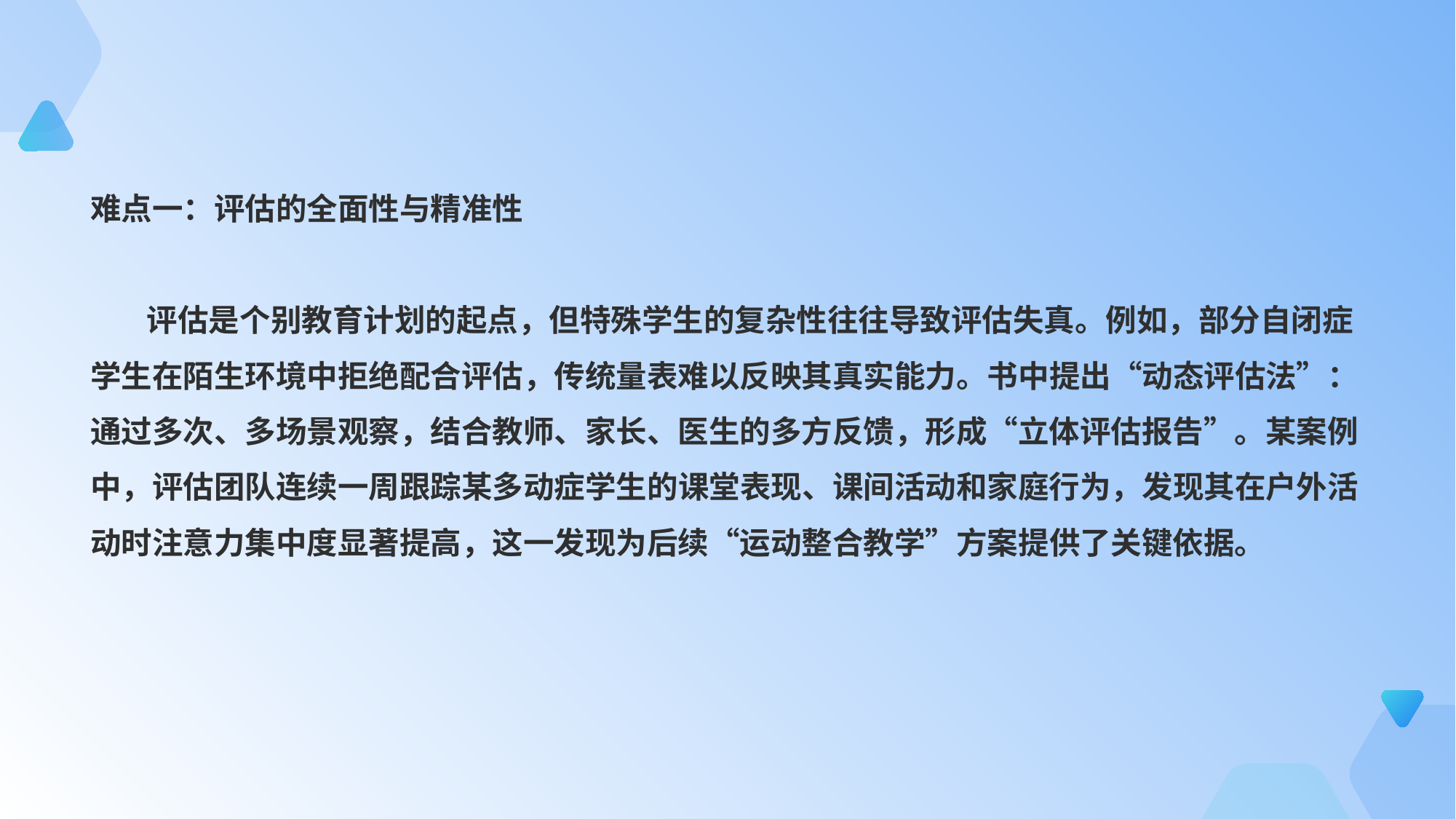

# 难点一：评估的全面性与精准性 评估是个别教育计划的起点，但特殊学生的复杂性往往导致评估失真。例如，部分自闭症学生在陌生环境中拒绝配合评估，传统量表难以反映其真实能力。书中提出“动态评估法”：通过多次、多场景观察，结合教师、家长、医生的多方反馈，形成“立体评估报告”。某案例中，评估团队连续一周跟踪某多动症学生的课堂表现、课间活动和家庭行为，发现其在户外活动时注意力集中度显著提高，这一发现为后续“运动整合教学”方案提供了关键依据。